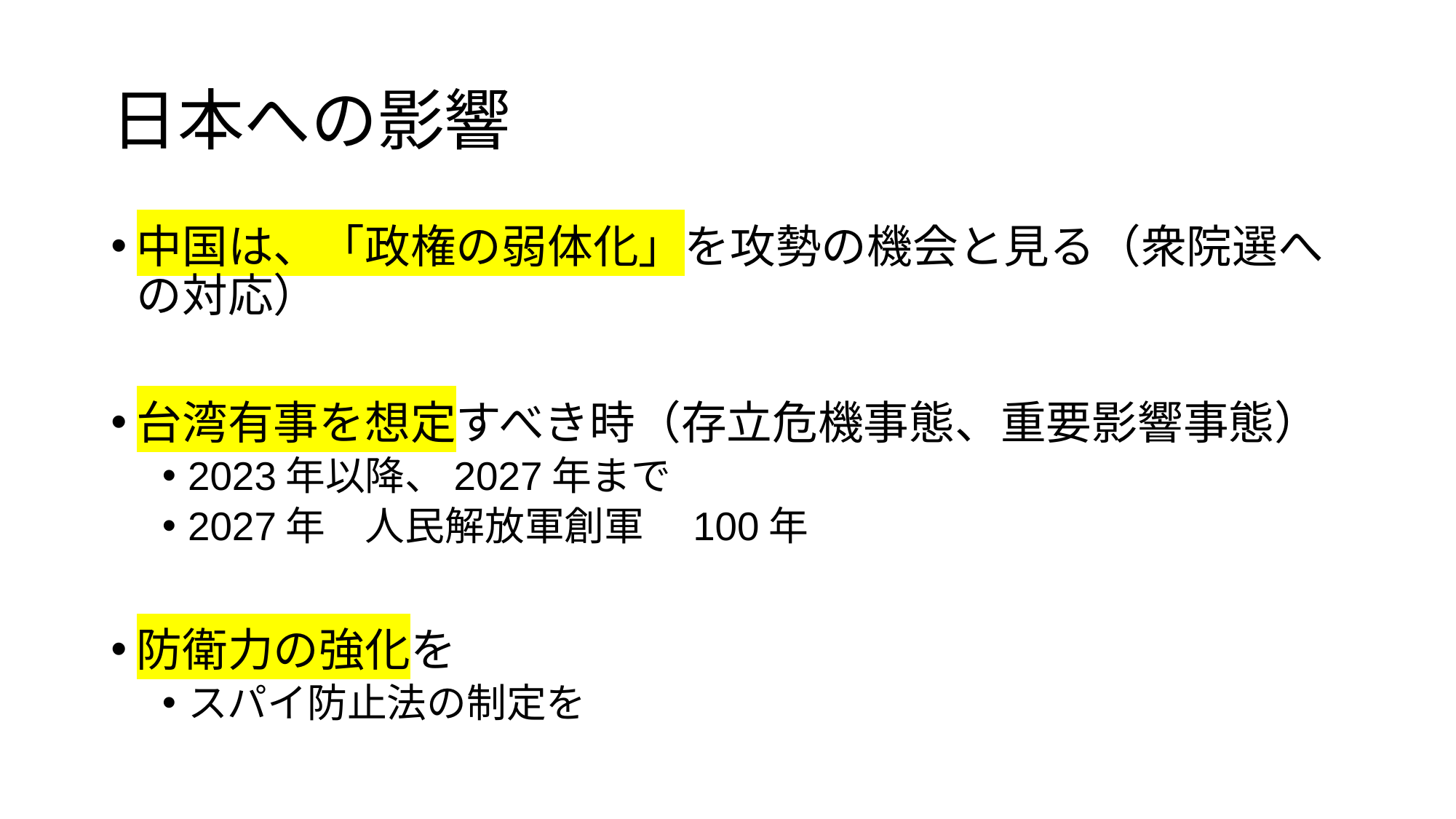

# 日本への影響
中国は、「政権の弱体化」を攻勢の機会と見る（衆院選への対応）

台湾有事を想定すべき時（存立危機事態、重要影響事態）
2023年以降、2027年まで
2027年　人民解放軍創軍　100年

防衛力の強化を
スパイ防止法の制定を